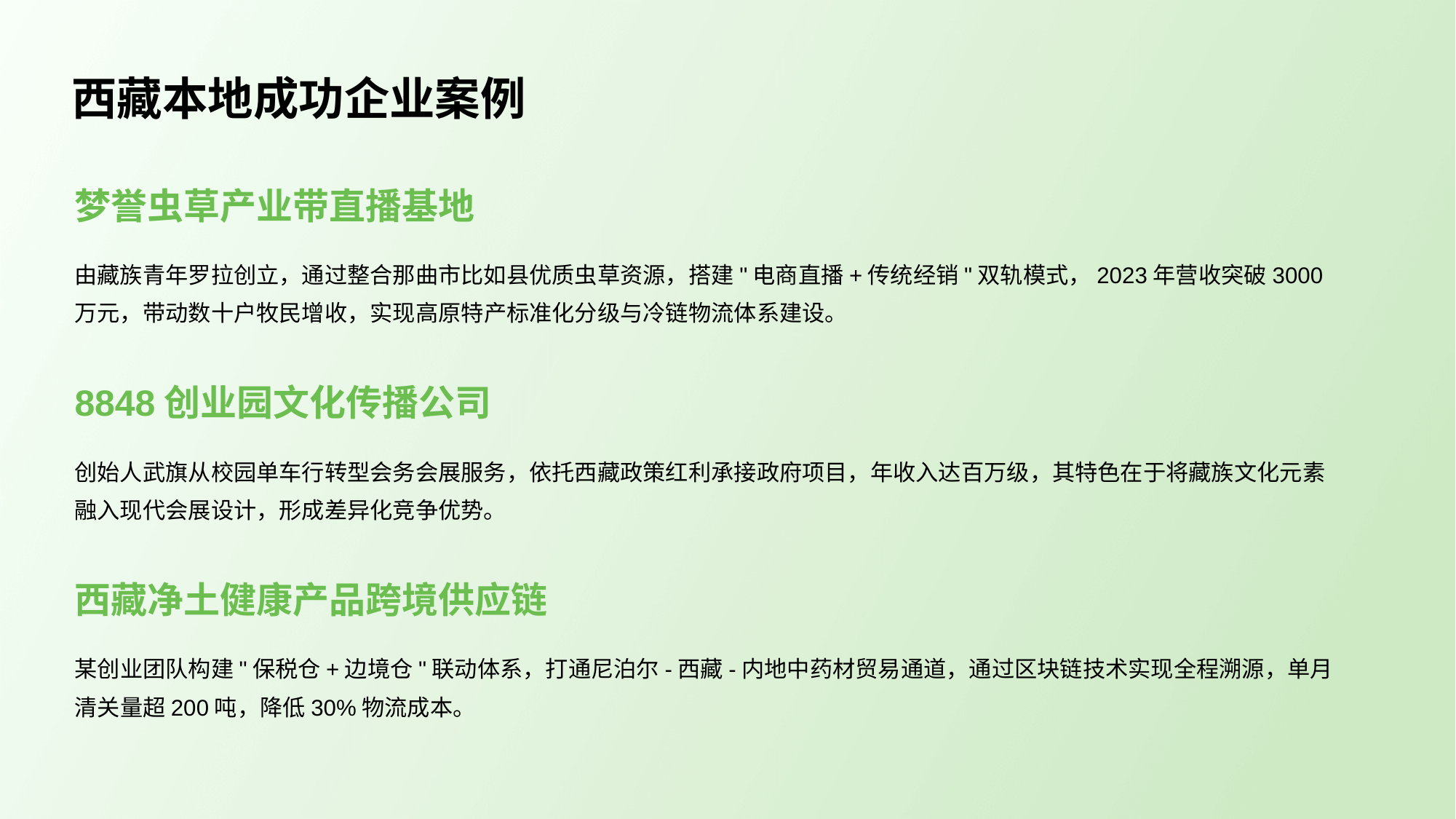

西藏本地成功企业案例
梦誉虫草产业带直播基地
由藏族青年罗拉创立，通过整合那曲市比如县优质虫草资源，搭建"电商直播+传统经销"双轨模式，2023年营收突破3000万元，带动数十户牧民增收，实现高原特产标准化分级与冷链物流体系建设。
8848创业园文化传播公司
创始人武旗从校园单车行转型会务会展服务，依托西藏政策红利承接政府项目，年收入达百万级，其特色在于将藏族文化元素融入现代会展设计，形成差异化竞争优势。
西藏净土健康产品跨境供应链
某创业团队构建"保税仓+边境仓"联动体系，打通尼泊尔-西藏-内地中药材贸易通道，通过区块链技术实现全程溯源，单月清关量超200吨，降低30%物流成本。